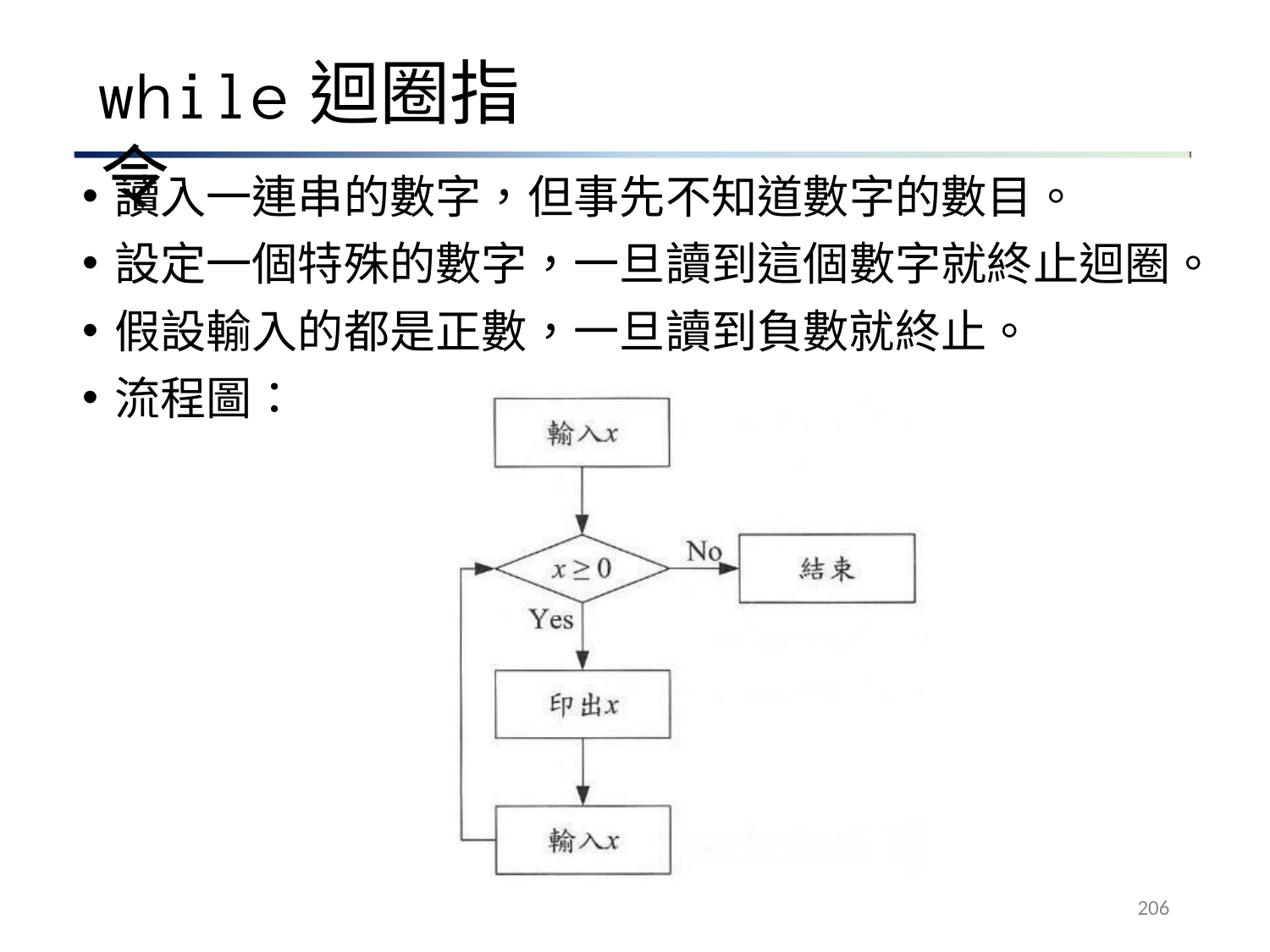

# while迴圈指令
讀入一連串的數字，但事先不知道數字的數目。
設定一個特殊的數字，一旦讀到這個數字就終止迴圈。
假設輸入的都是正數，一旦讀到負數就終止。
流程圖：

206